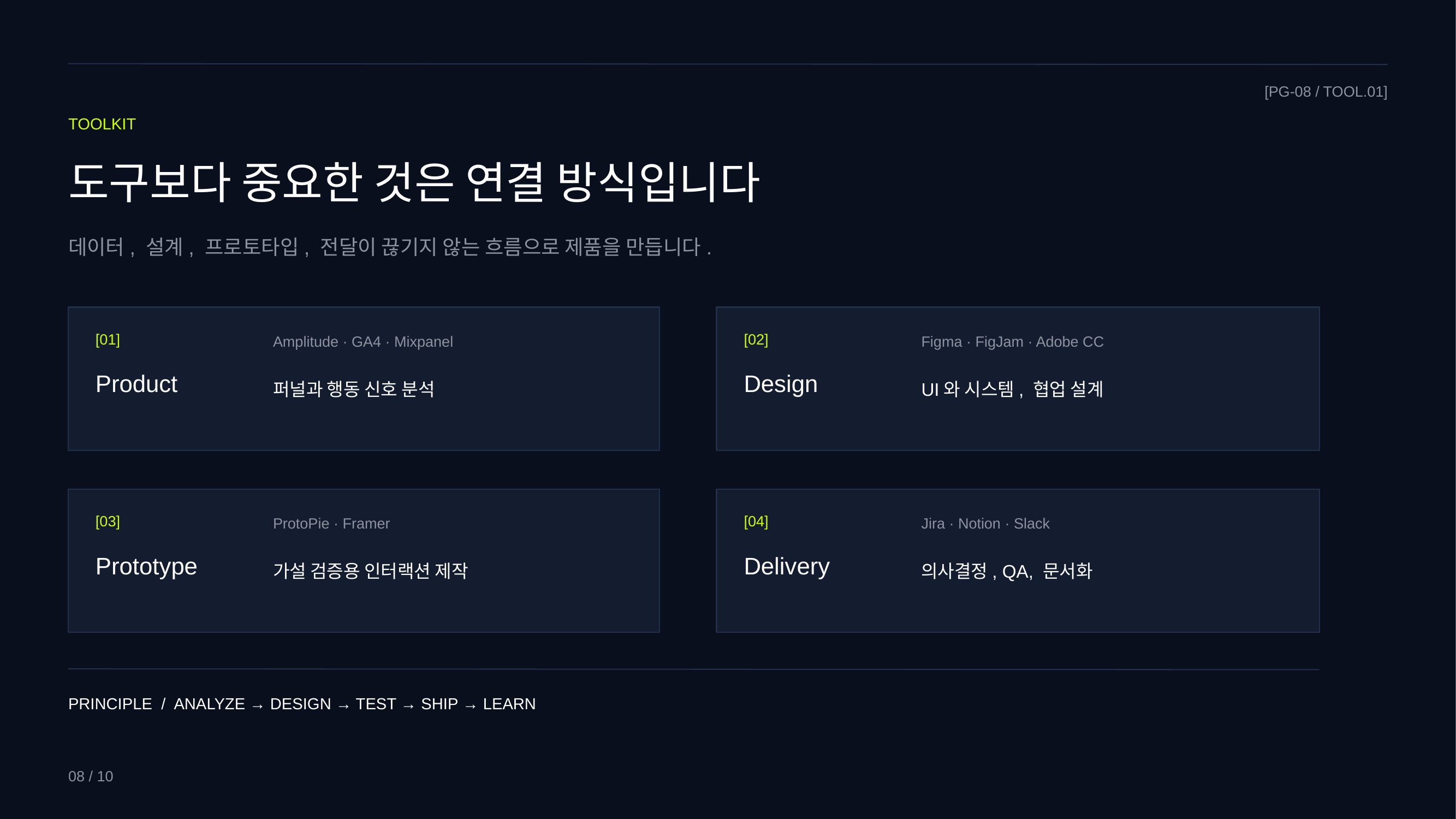

[PG-08 / TOOL.01]
TOOLKIT
도구보다 중요한 것은 연결 방식입니다
데이터, 설계, 프로토타입, 전달이 끊기지 않는 흐름으로 제품을 만듭니다.

[01]
[02]
Amplitude · GA4 · Mixpanel
Figma · FigJam · Adobe CC
Product
Design
퍼널과 행동 신호 분석
UI와 시스템, 협업 설계

[03]
[04]
ProtoPie · Framer
Jira · Notion · Slack
Prototype
Delivery
가설 검증용 인터랙션 제작
의사결정, QA, 문서화

PRINCIPLE  /  ANALYZE → DESIGN → TEST → SHIP → LEARN
08 / 10